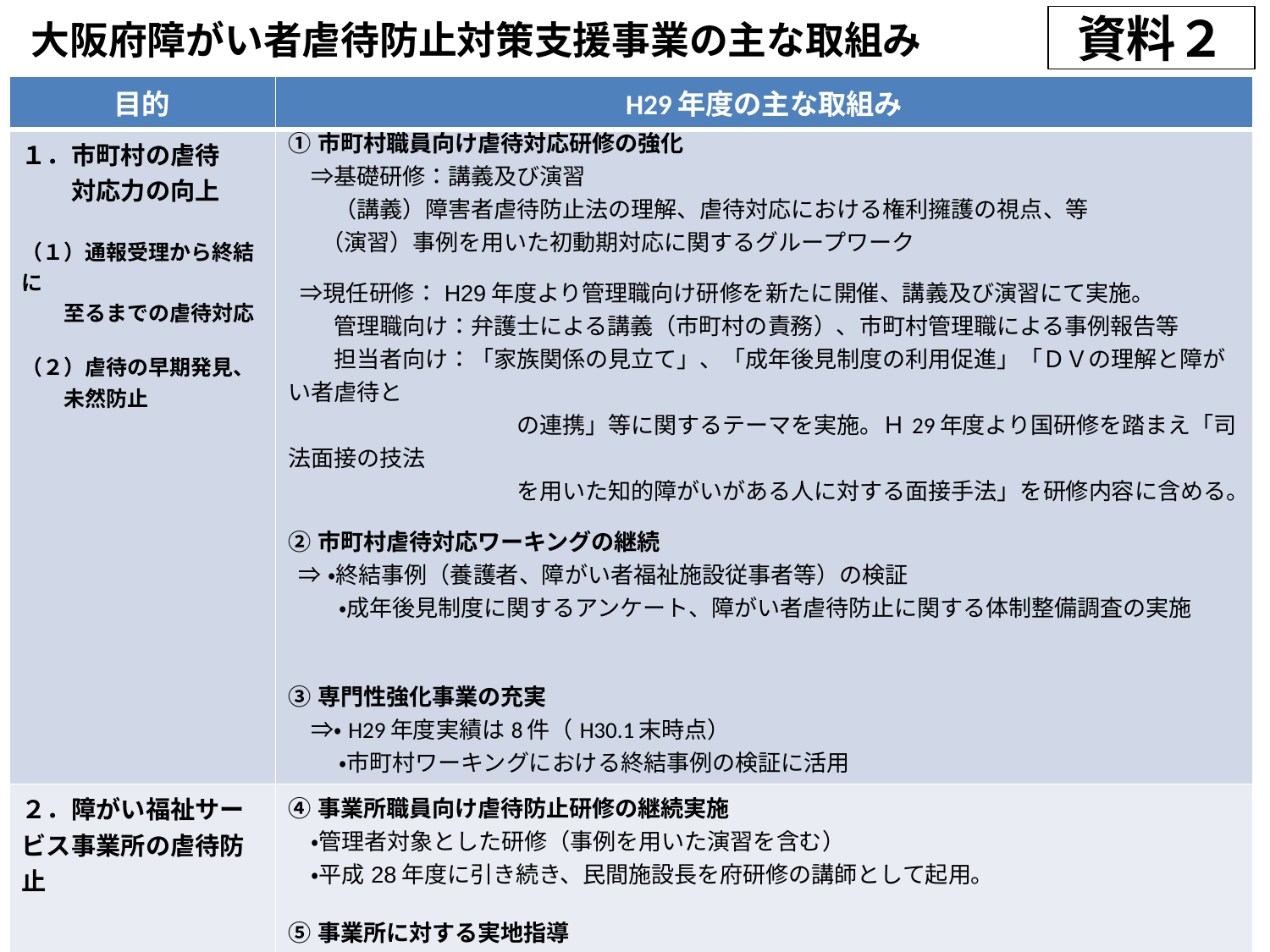

資料２
大阪府障がい者虐待防止対策支援事業の主な取組み
| 目的 | H29年度の主な取組み |
| --- | --- |
| １．市町村の虐待 　　対応力の向上 （１）通報受理から終結に　 　　至るまでの虐待対応 （２）虐待の早期発見、 　　未然防止 | ①市町村職員向け虐待対応研修の強化 　⇒基礎研修：講義及び演習 　　（講義）障害者虐待防止法の理解、虐待対応における権利擁護の視点、等 　 （演習）事例を用いた初動期対応に関するグループワーク 　 　⇒現任研修：H29年度より管理職向け研修を新たに開催、講義及び演習にて実施。 　　管理職向け：弁護士による講義（市町村の責務）、市町村管理職による事例報告等 　　担当者向け：「家族関係の見立て」、「成年後見制度の利用促進」「ＤＶの理解と障がい者虐待と　　 　　　　　　　　　　の連携」等に関するテーマを実施。Ｈ29年度より国研修を踏まえ「司法面接の技法　 　　　　　　　　　　を用いた知的障がいがある人に対する面接手法」を研修内容に含める。 ②市町村虐待対応ワーキングの継続 ⇒・終結事例（養護者、障がい者福祉施設従事者等）の検証　 　 　・成年後見制度に関するアンケート、障がい者虐待防止に関する体制整備調査の実施　　　 ③専門性強化事業の充実 　⇒・H29年度実績は8件（H30.1末時点）　 　 　・市町村ワーキングにおける終結事例の検証に活用 |
| ２．障がい福祉サービス事業所の虐待防止 | ④事業所職員向け虐待防止研修の継続実施 　・管理者対象とした研修（事例を用いた演習を含む） 　・平成28年度に引き続き、民間施設長を府研修の講師として起用。 　 ⑤事業所に対する実地指導　　　　　　　　　　　　　　　　　　　　　　　　　　　　　　　　　　　　　　　　　　 　・全事業者を対象とした集団指導　・個々の事業者に対する計画的な実地指導 |
| ３．関係機関との連携 | ⑥使用者虐待における大阪労働局との連携 　・定期的な実務者会議の実施 ⑦DV対応における連携 　・ 現任研修において、DVの理解と障がい者虐待対応との連携に関する講義実施、 　　市町村DV担当職員向け研修にも、障がい者虐待に関する講義を導入 |